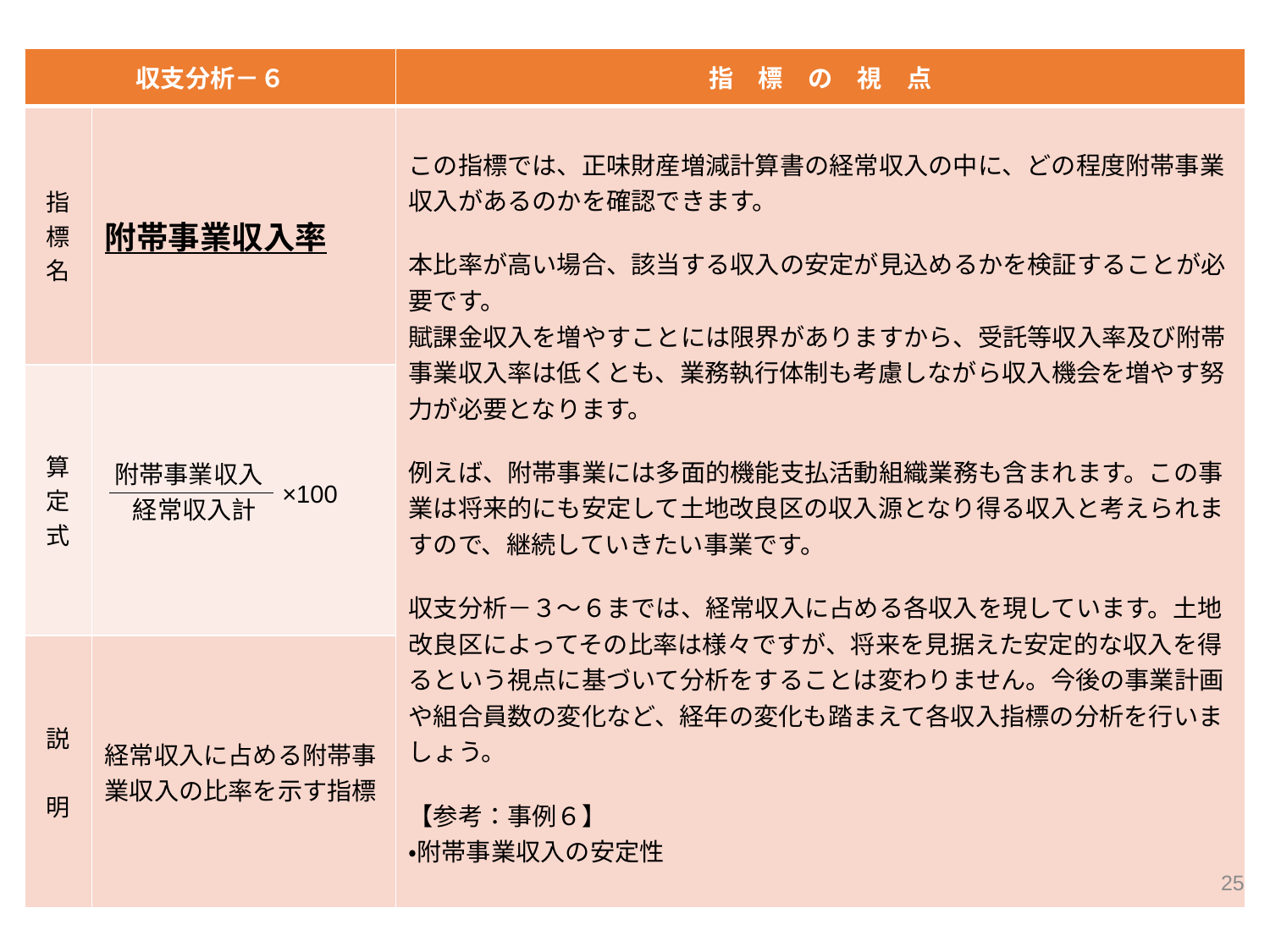

| 収支分析－６ |  | 指　標　の　視　点 |
| --- | --- | --- |
| 指標名 | 附帯事業収入率 | この指標では、正味財産増減計算書の経常収入の中に、どの程度附帯事業収入があるのかを確認できます。 本比率が高い場合、該当する収入の安定が見込めるかを検証することが必要です。 賦課金収入を増やすことには限界がありますから、受託等収入率及び附帯事業収入率は低くとも、業務執行体制も考慮しながら収入機会を増やす努力が必要となります。 例えば、附帯事業には多面的機能支払活動組織業務も含まれます。この事業は将来的にも安定して土地改良区の収入源となり得る収入と考えられますので、継続していきたい事業です。 収支分析－３～６までは、経常収入に占める各収入を現しています。土地改良区によってその比率は様々ですが、将来を見据えた安定的な収入を得るという視点に基づいて分析をすることは変わりません。今後の事業計画や組合員数の変化など、経年の変化も踏まえて各収入指標の分析を行いましょう。 【参考：事例６】 ・附帯事業収入の安定性 |
| 算定式 | 附帯事業収入 ×100 経常収入計 |  |
| 説　明 | 経常収入に占める附帯事業収入の比率を示す指標 |  |
25